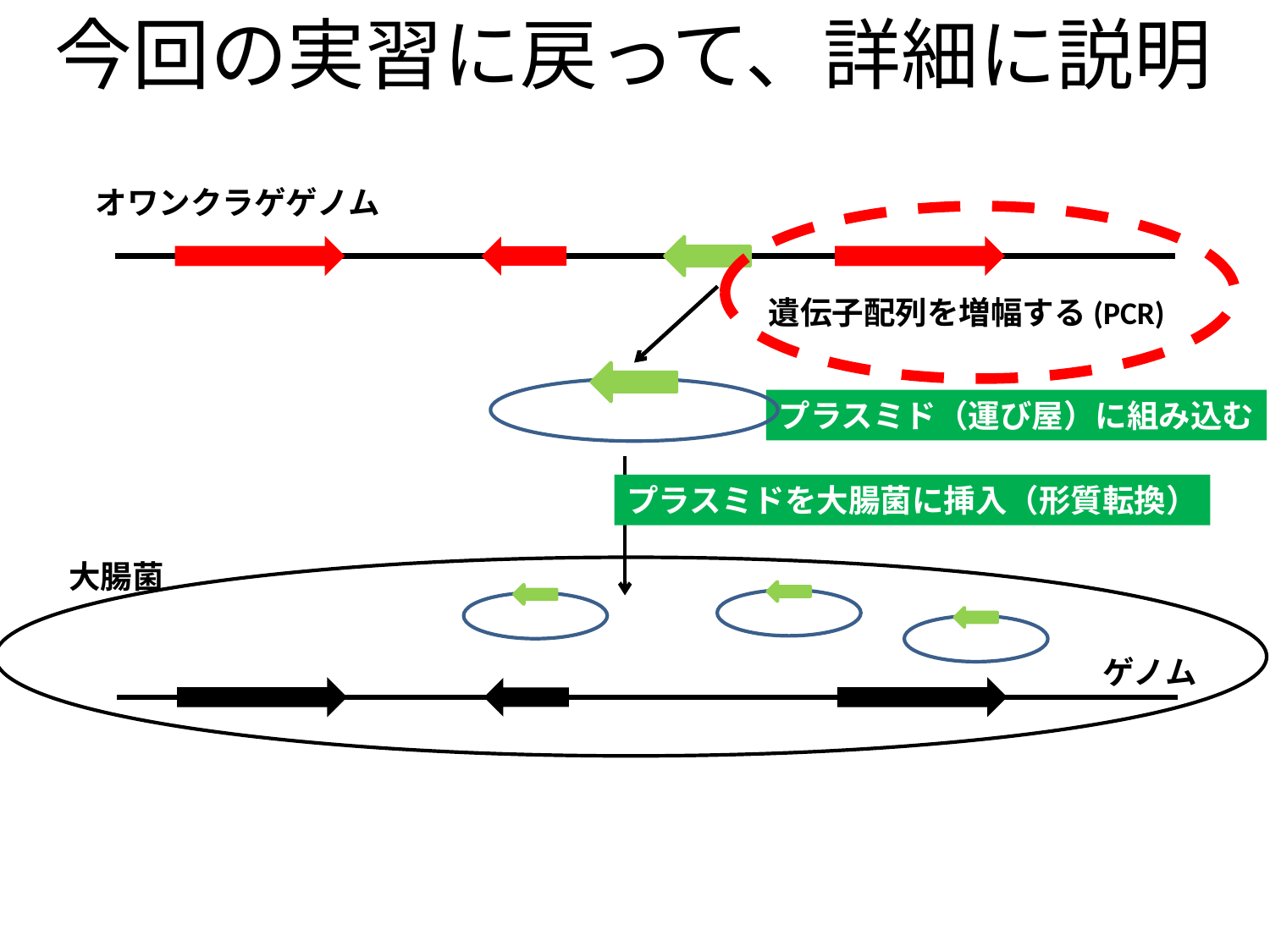

今回の実習に戻って、詳細に説明
オワンクラゲゲノム

遺伝子配列を増幅する(PCR)

プラスミド（運び屋）に組み込む
プラスミドを大腸菌に挿入（形質転換）
大腸菌

ゲノム